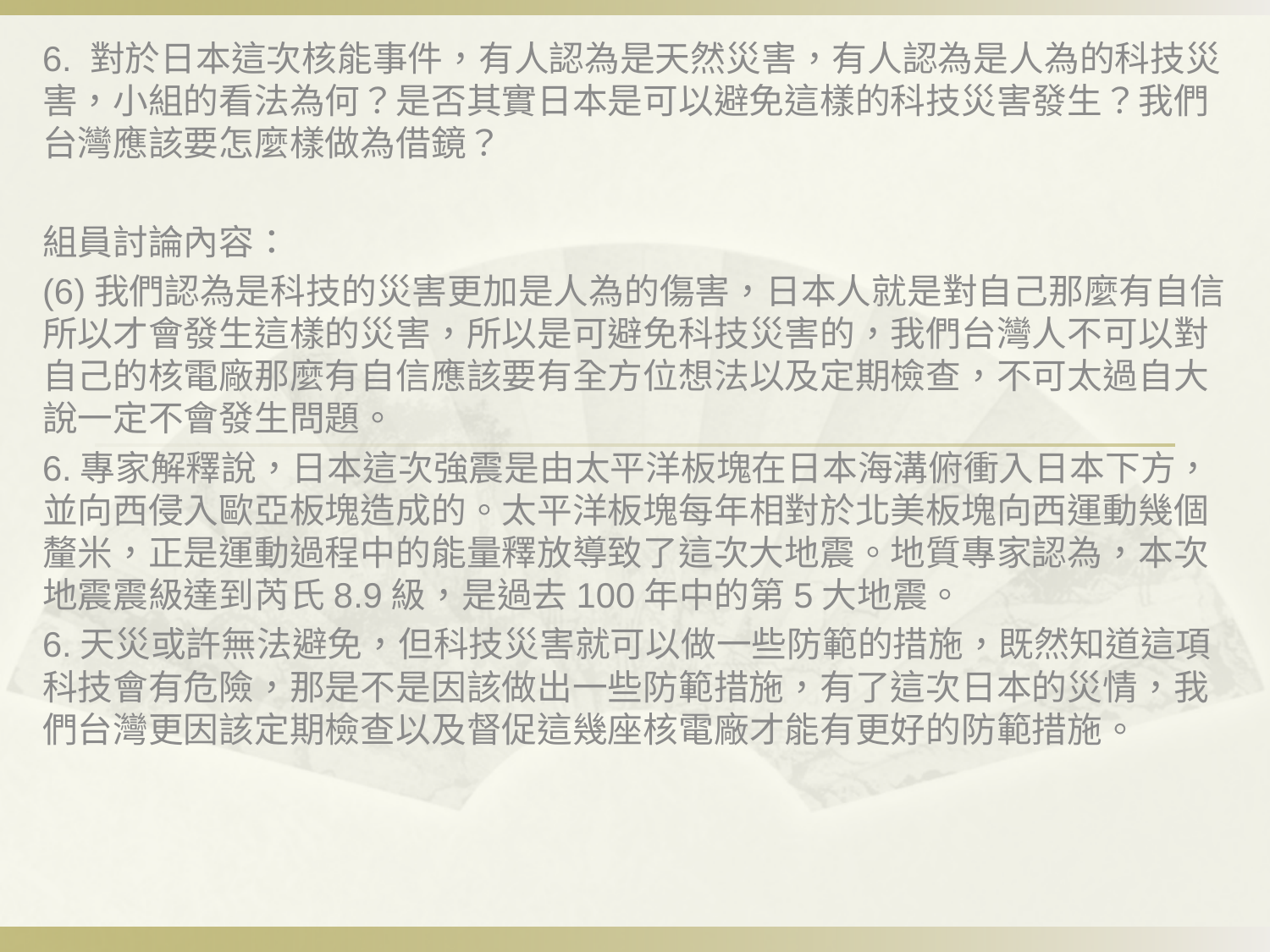

#
6. 對於日本這次核能事件，有人認為是天然災害，有人認為是人為的科技災害，小組的看法為何？是否其實日本是可以避免這樣的科技災害發生？我們台灣應該要怎麼樣做為借鏡？

組員討論內容：
(6)我們認為是科技的災害更加是人為的傷害，日本人就是對自己那麼有自信所以才會發生這樣的災害，所以是可避免科技災害的，我們台灣人不可以對自己的核電廠那麼有自信應該要有全方位想法以及定期檢查，不可太過自大說一定不會發生問題。
6.專家解釋說，日本這次強震是由太平洋板塊在日本海溝俯衝入日本下方，並向西侵入歐亞板塊造成的。太平洋板塊每年相對於北美板塊向西運動幾個釐米，正是運動過程中的能量釋放導致了這次大地震。地質專家認為，本次地震震級達到芮氏8.9級，是過去100年中的第5大地震。
6.天災或許無法避免，但科技災害就可以做一些防範的措施，既然知道這項科技會有危險，那是不是因該做出一些防範措施，有了這次日本的災情，我們台灣更因該定期檢查以及督促這幾座核電廠才能有更好的防範措施。